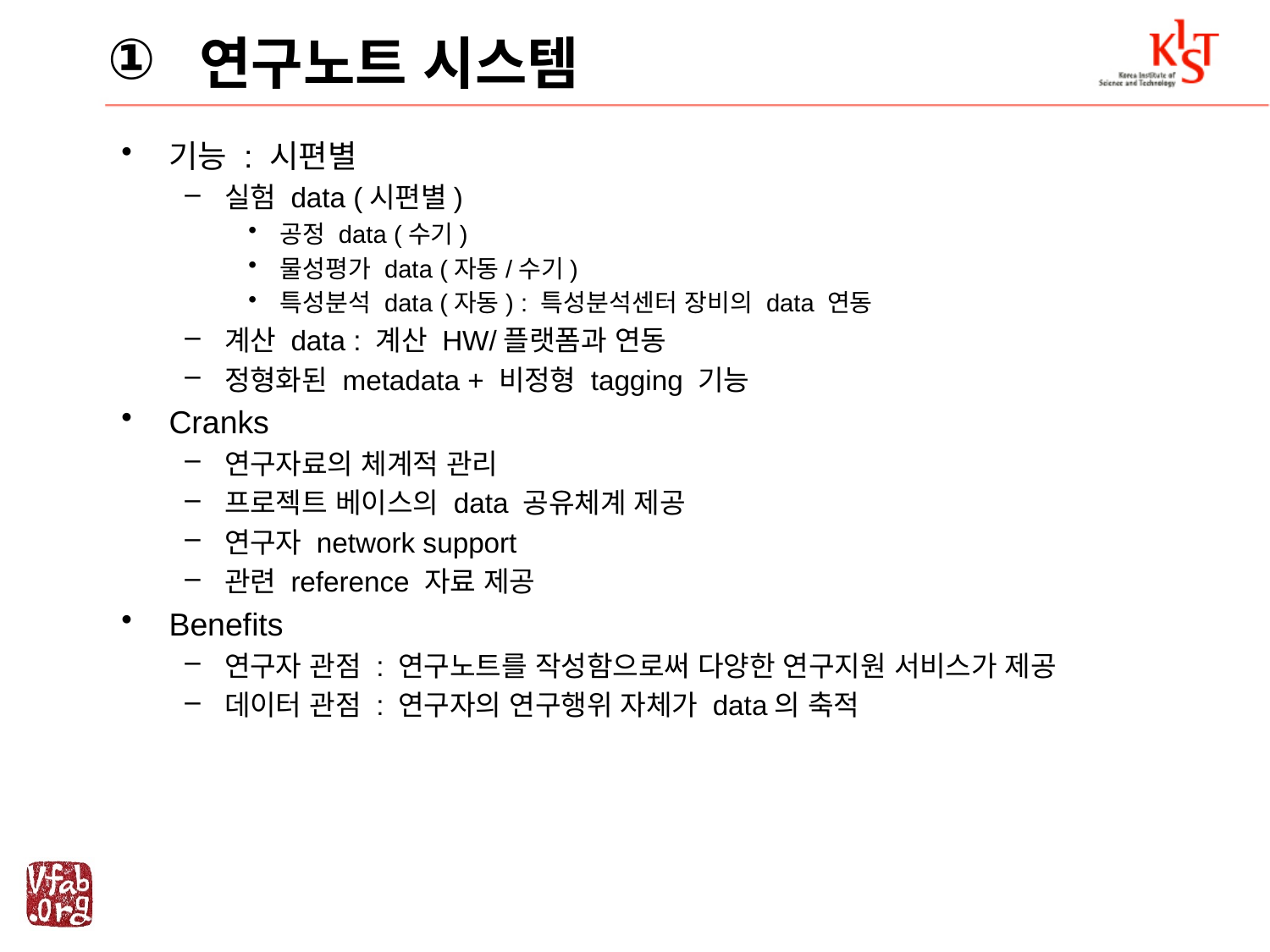

①
# 연구노트 시스템
기능 : 시편별
실험 data (시편별)
공정 data (수기)
물성평가 data (자동/수기)
특성분석 data (자동) : 특성분석센터 장비의 data 연동
계산 data : 계산 HW/플랫폼과 연동
정형화된 metadata + 비정형 tagging 기능
Cranks
연구자료의 체계적 관리
프로젝트 베이스의 data 공유체계 제공
연구자 network support
관련 reference 자료 제공
Benefits
연구자 관점 : 연구노트를 작성함으로써 다양한 연구지원 서비스가 제공
데이터 관점 : 연구자의 연구행위 자체가 data의 축적